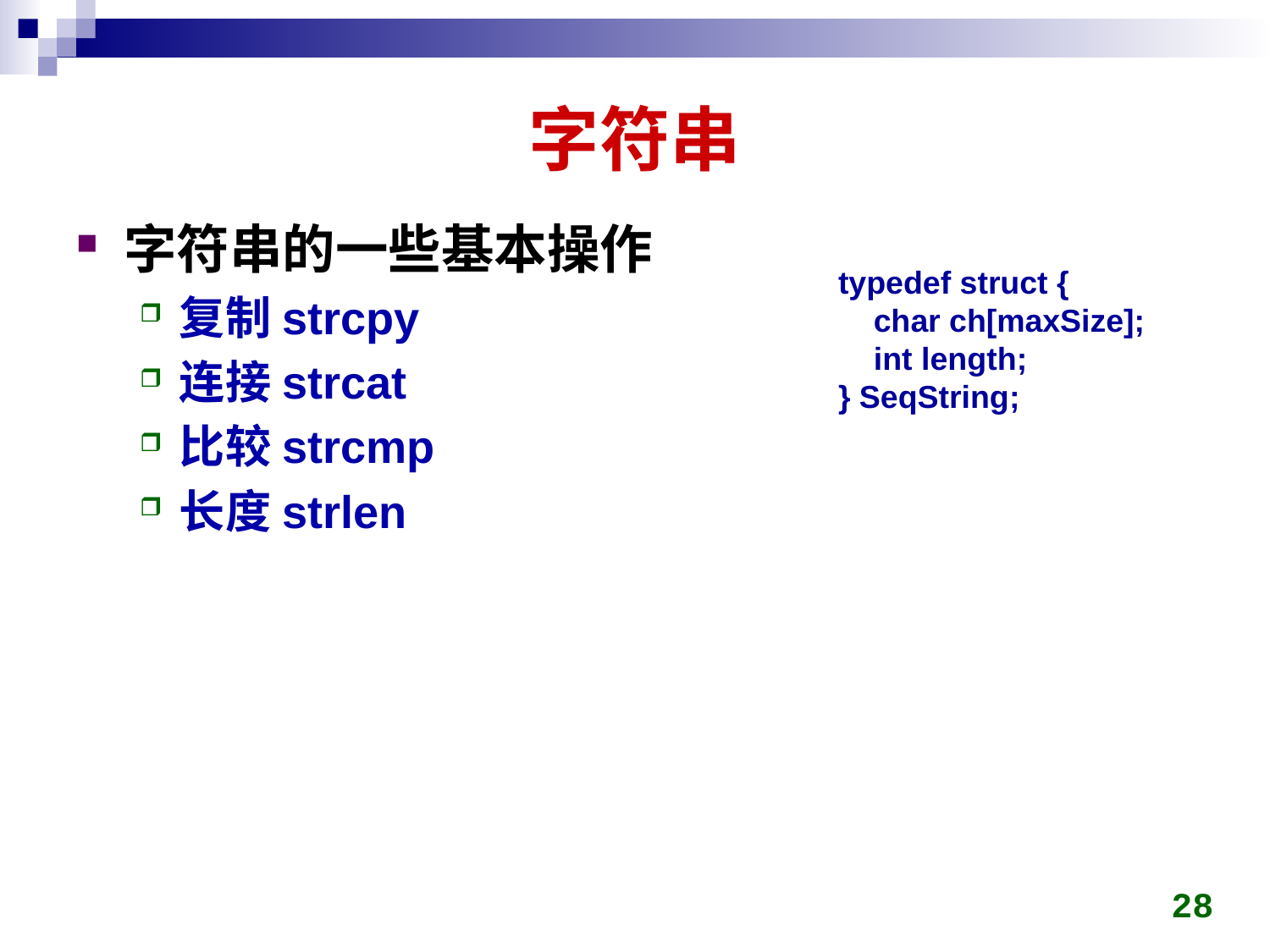

# 字符串
字符串的一些基本操作
复制strcpy
连接strcat
比较strcmp
长度strlen

typedef struct {
    char ch[maxSize];
    int length;
} SeqString;
28